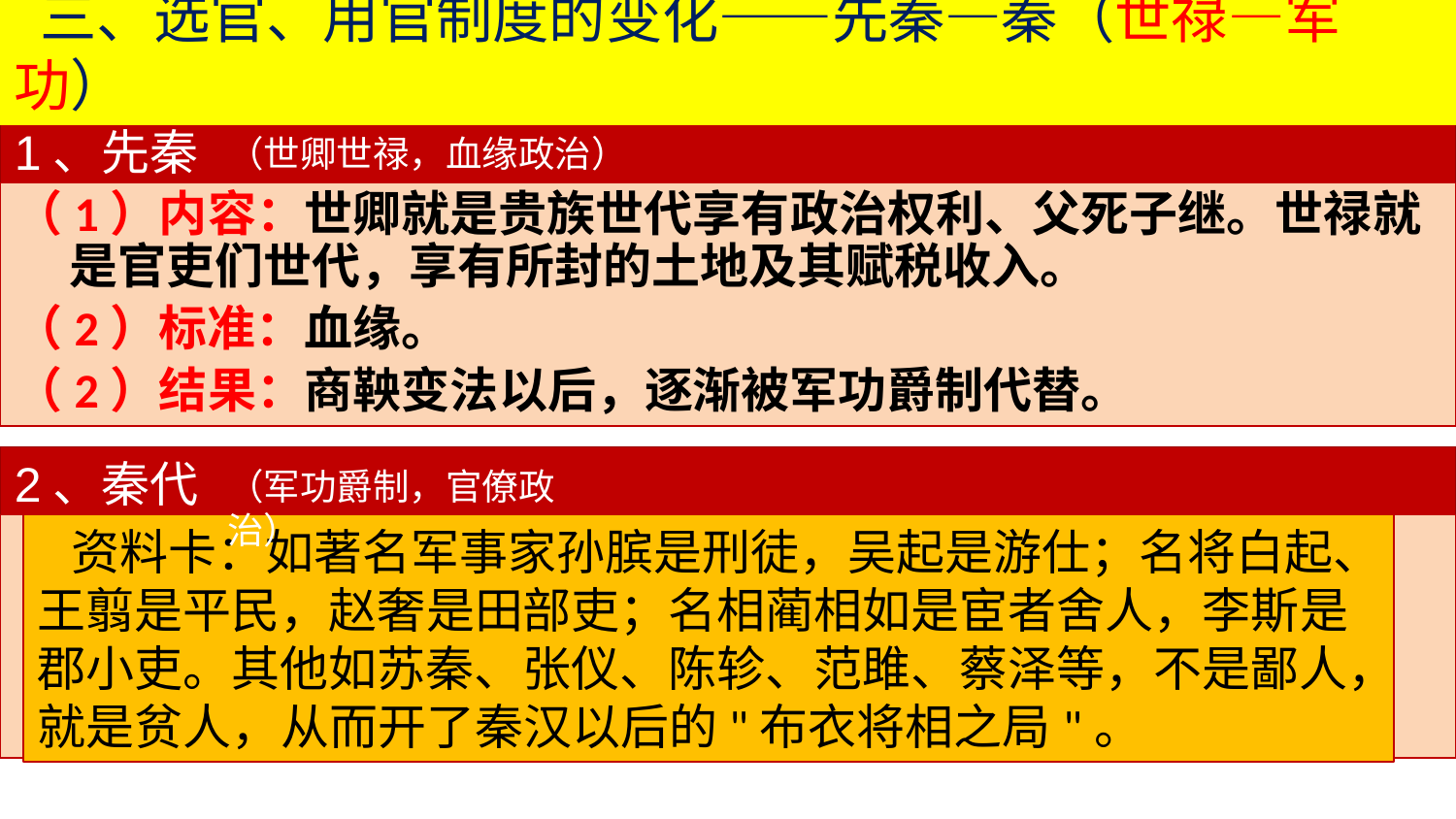

三、选官、用官制度的变化——先秦—秦（世禄—军功）
1、先秦
（世卿世禄，血缘政治）
（1）内容：世卿就是贵族世代享有政治权利、父死子继。世禄就是官吏们世代，享有所封的土地及其赋税收入。
（2）标准：血缘。
（2）结果：商鞅变法以后，逐渐被军功爵制代替。
2、秦代
（军功爵制，官僚政治）
  资料卡：如著名军事家孙膑是刑徒，吴起是游仕；名将白起、王翦是平民，赵奢是田部吏；名相蔺相如是宦者舍人，李斯是郡小吏。其他如苏秦、张仪、陈轸、范雎、蔡泽等，不是鄙人，就是贫人，从而开了秦汉以后的"布衣将相之局"。
（1）内容：商鞅变法开始实施，以军功作为选官的标准。
（2）标准：军功（军事才能）。
（2）结果：推动了世卿世禄制的瓦解，有利于增强军队战斗力，达到富国强兵的效果。